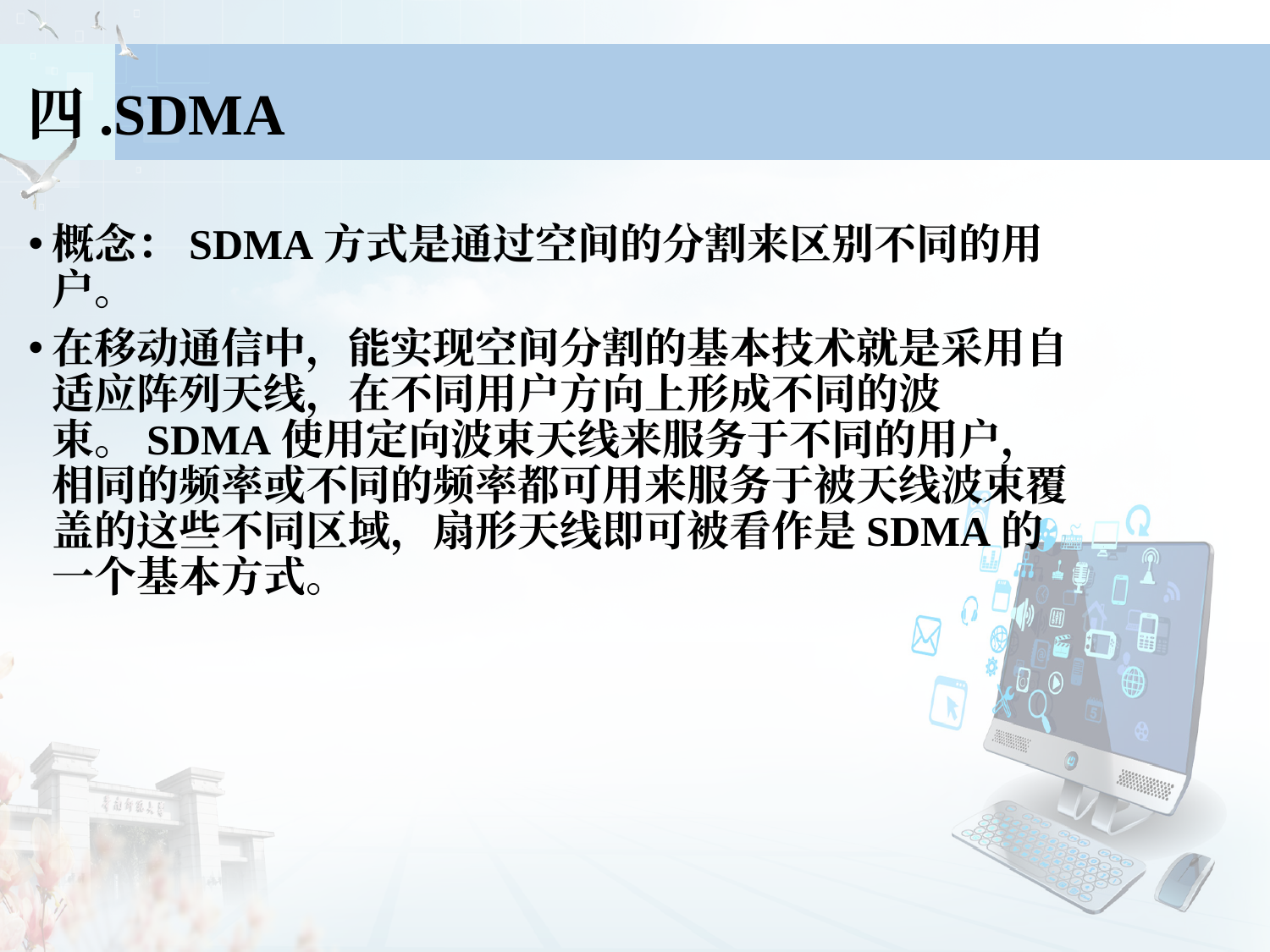

四.SDMA
概念：SDMA方式是通过空间的分割来区别不同的用户。
在移动通信中，能实现空间分割的基本技术就是采用自适应阵列天线，在不同用户方向上形成不同的波束。SDMA使用定向波束天线来服务于不同的用户，相同的频率或不同的频率都可用来服务于被天线波束覆盖的这些不同区域，扇形天线即可被看作是SDMA的一个基本方式。